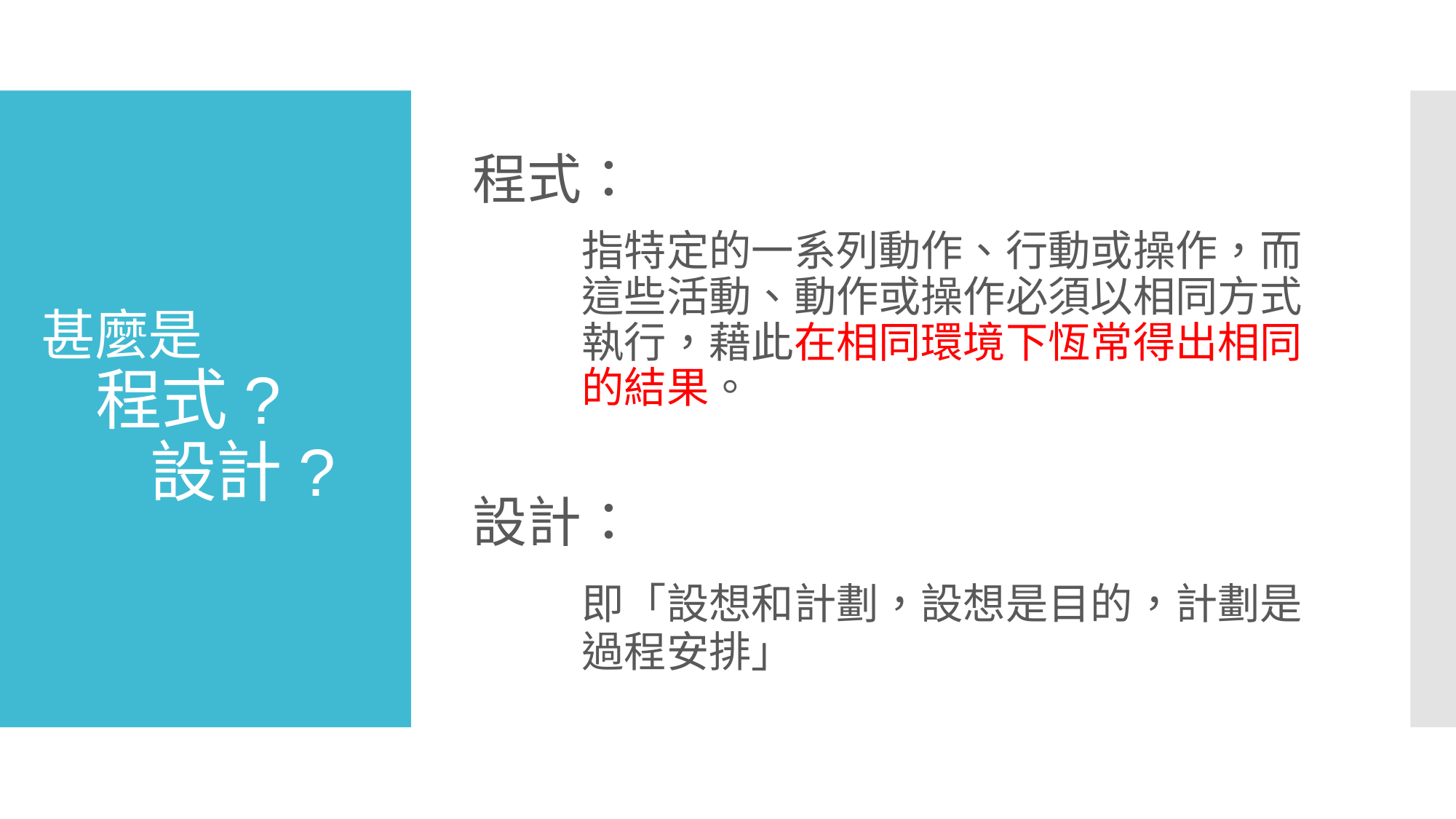

程式：
	指特定的一系列動作、行動或操作，而	這些活動、動作或操作必須以相同方式	執行，藉此在相同環境下恆常得出相同	的結果。

設計：
	即「設想和計劃，設想是目的，計劃是	過程安排」
# 甚麼是 　程式? 設計?